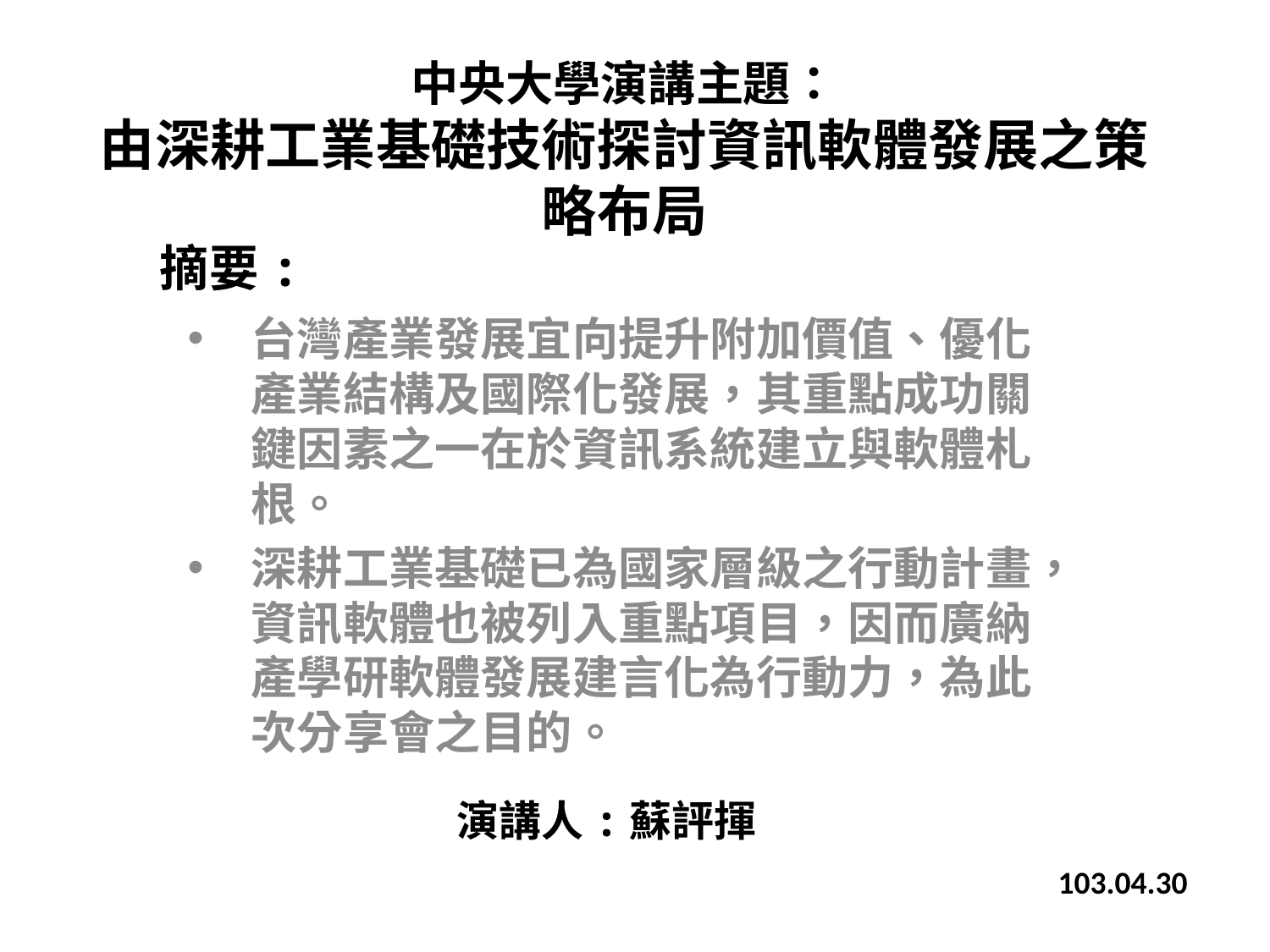

# 中央大學演講主題： 由深耕工業基礎技術探討資訊軟體發展之策略布局
摘要:
台灣產業發展宜向提升附加價值、優化產業結構及國際化發展，其重點成功關鍵因素之一在於資訊系統建立與軟體札根。
深耕工業基礎已為國家層級之行動計畫，資訊軟體也被列入重點項目，因而廣納產學研軟體發展建言化為行動力，為此次分享會之目的。
演講人:蘇評揮
103.04.30